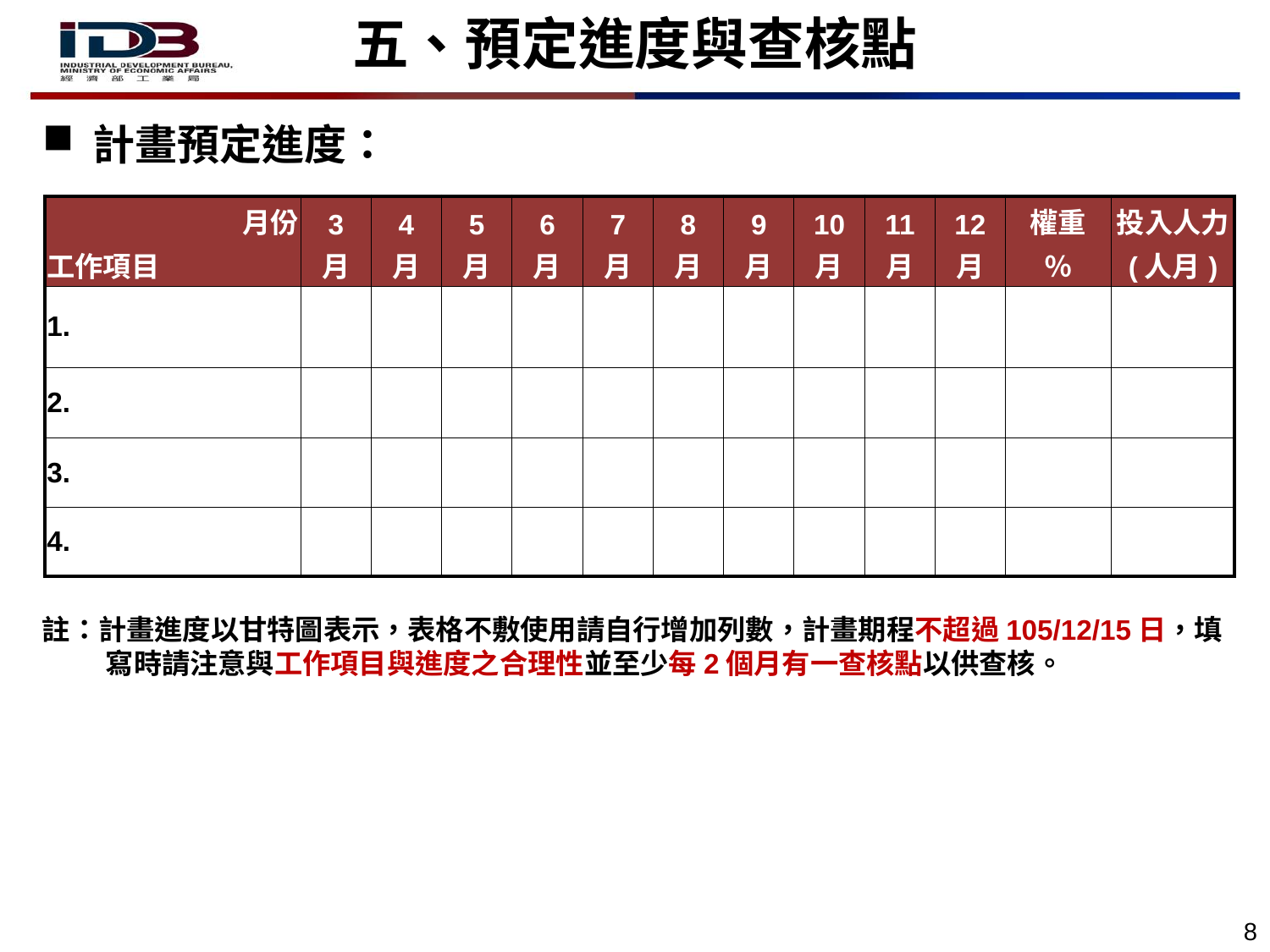

五、預定進度與查核點
計畫預定進度：
| 月份 工作項目 | 3 月 | 4 月 | 5 月 | 6 月 | 7 月 | 8 月 | 9 月 | 10 月 | 11 月 | 12 月 | 權重 ％ | 投入人力 (人月) |
| --- | --- | --- | --- | --- | --- | --- | --- | --- | --- | --- | --- | --- |
| 1. |  |  |  |  |  |  |  |  |  |  |  |  |
| 2. |  |  |  |  |  |  |  |  |  |  |  |  |
| 3. |  |  |  |  |  |  |  |  |  |  |  |  |
| 4. |  |  |  |  |  |  |  |  |  |  |  |  |
註：計畫進度以甘特圖表示，表格不敷使用請自行增加列數，計畫期程不超過105/12/15日，填寫時請注意與工作項目與進度之合理性並至少每2個月有一查核點以供查核。